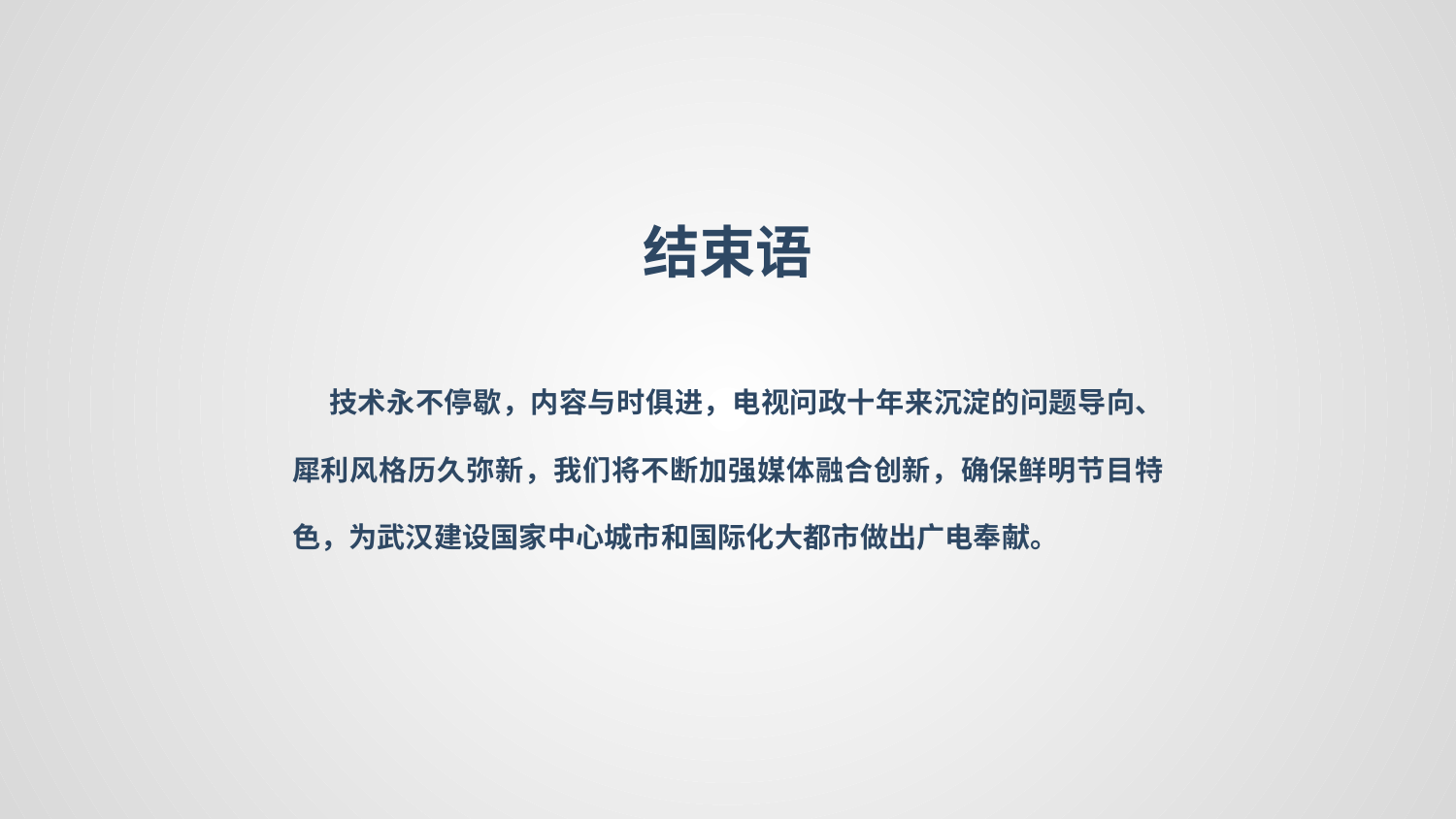

结束语

      技术永不停歇，内容与时俱进，电视问政十年来沉淀的问题导向、犀利风格历久弥新，我们将不断加强媒体融合创新，确保鲜明节目特色，为武汉建设国家中心城市和国际化大都市做出广电奉献。